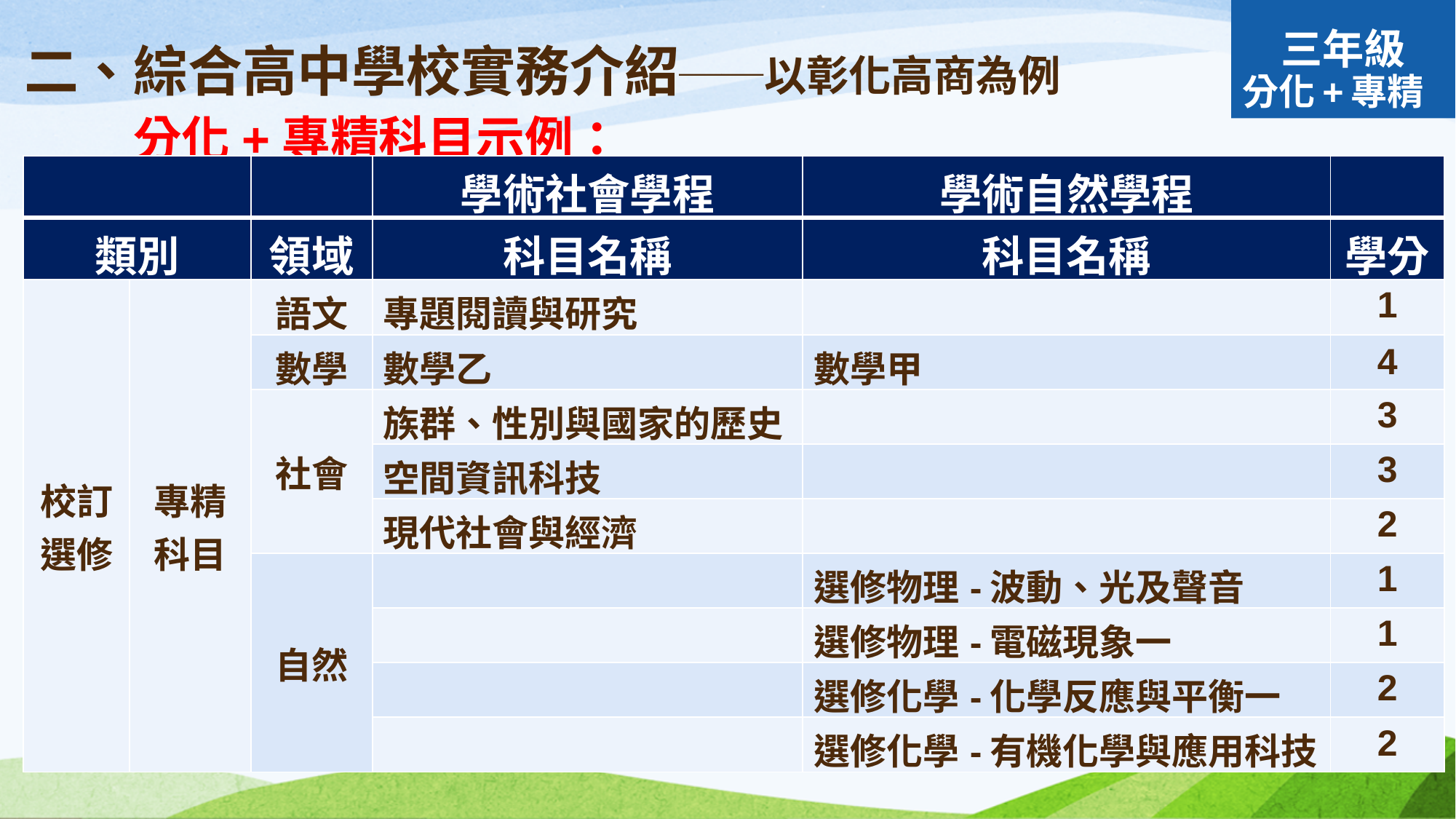

# 二、綜合高中學校實務介紹──以彰化高商為例
三年級
分化+專精
分化+專精科目示例：
|  |  |  | 學術社會學程 | 學術自然學程 |  |
| --- | --- | --- | --- | --- | --- |
| 類別 |  | 領域 | 科目名稱 | 科目名稱 | 學分 |
| 校訂選修 | 專精科目 | 語文 | 專題閱讀與研究 |  | 1 |
|  |  | 數學 | 數學乙 | 數學甲 | 4 |
|  |  | 社會 | 族群、性別與國家的歷史 |  | 3 |
|  |  |  | 空間資訊科技 |  | 3 |
|  |  |  | 現代社會與經濟 |  | 2 |
|  |  | 自然 |  | 選修物理-波動、光及聲音 | 1 |
|  |  |  |  | 選修物理-電磁現象一 | 1 |
|  |  |  |  | 選修化學-化學反應與平衡一 | 2 |
|  |  |  |  | 選修化學-有機化學與應用科技 | 2 |